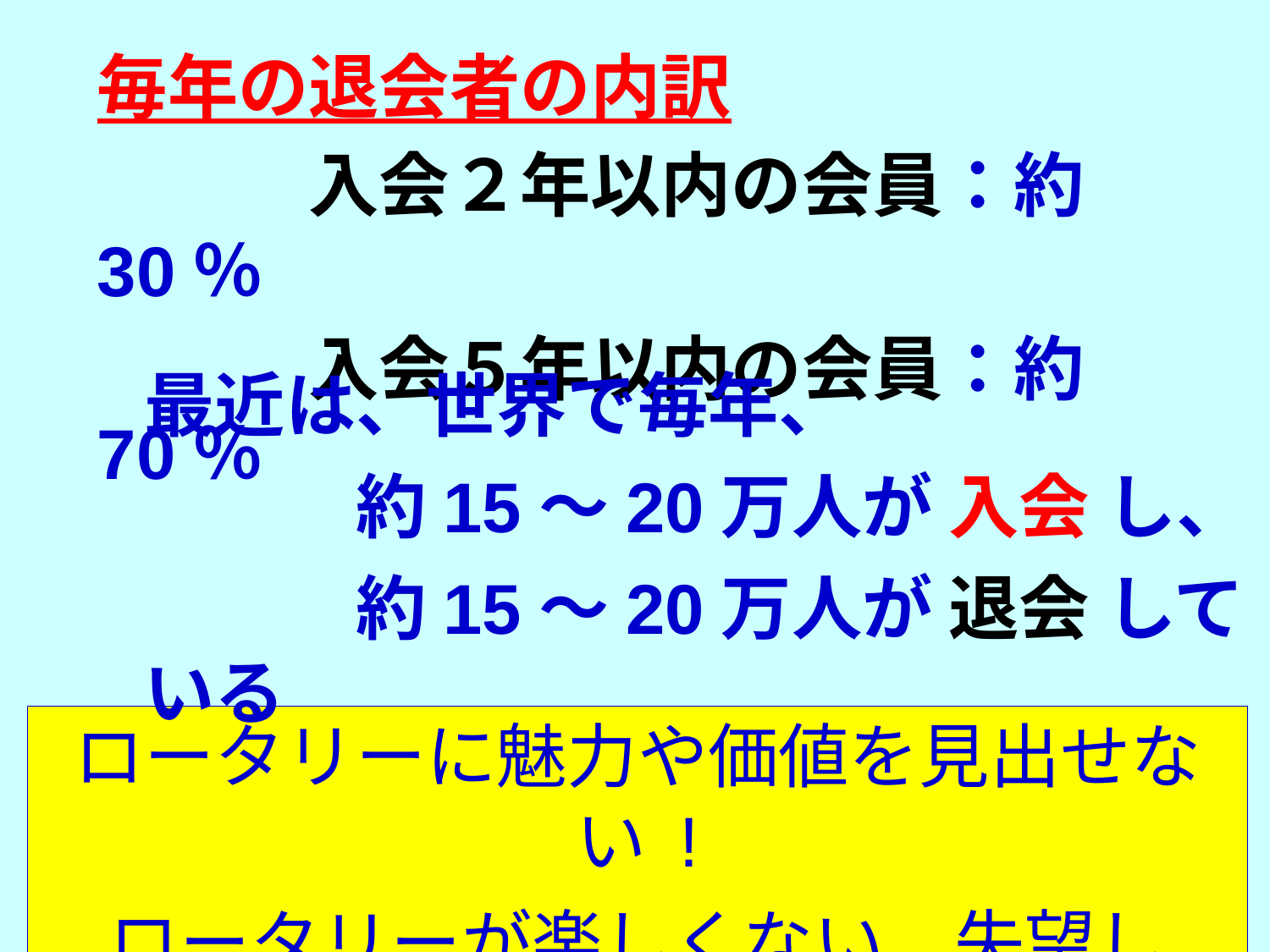

毎年の退会者の内訳
　　　入会２年以内の会員：約30％
　　　入会５年以内の会員：約70％
最近は、世界で毎年、

　　　約15～20万人が 入会 し、

　　　約15～20万人が 退会 している
ロータリーに魅力や価値を見出せない !

ロータリーが楽しくない、失望した！